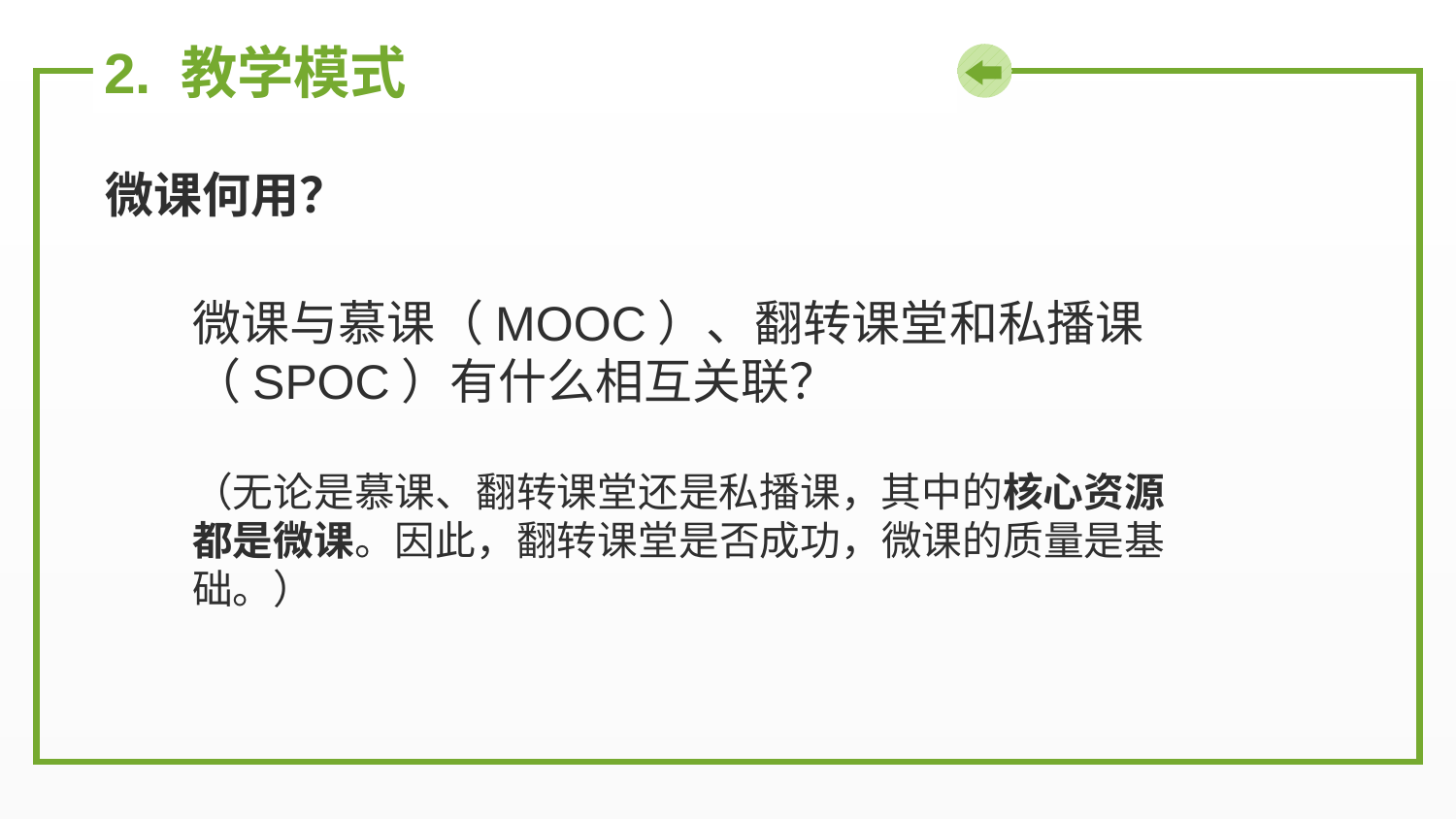

# 2. 教学模式
微课何用？
微课与慕课（MOOC）、翻转课堂和私播课（SPOC）有什么相互关联？

（无论是慕课、翻转课堂还是私播课，其中的核心资源都是微课。因此，翻转课堂是否成功，微课的质量是基础。）